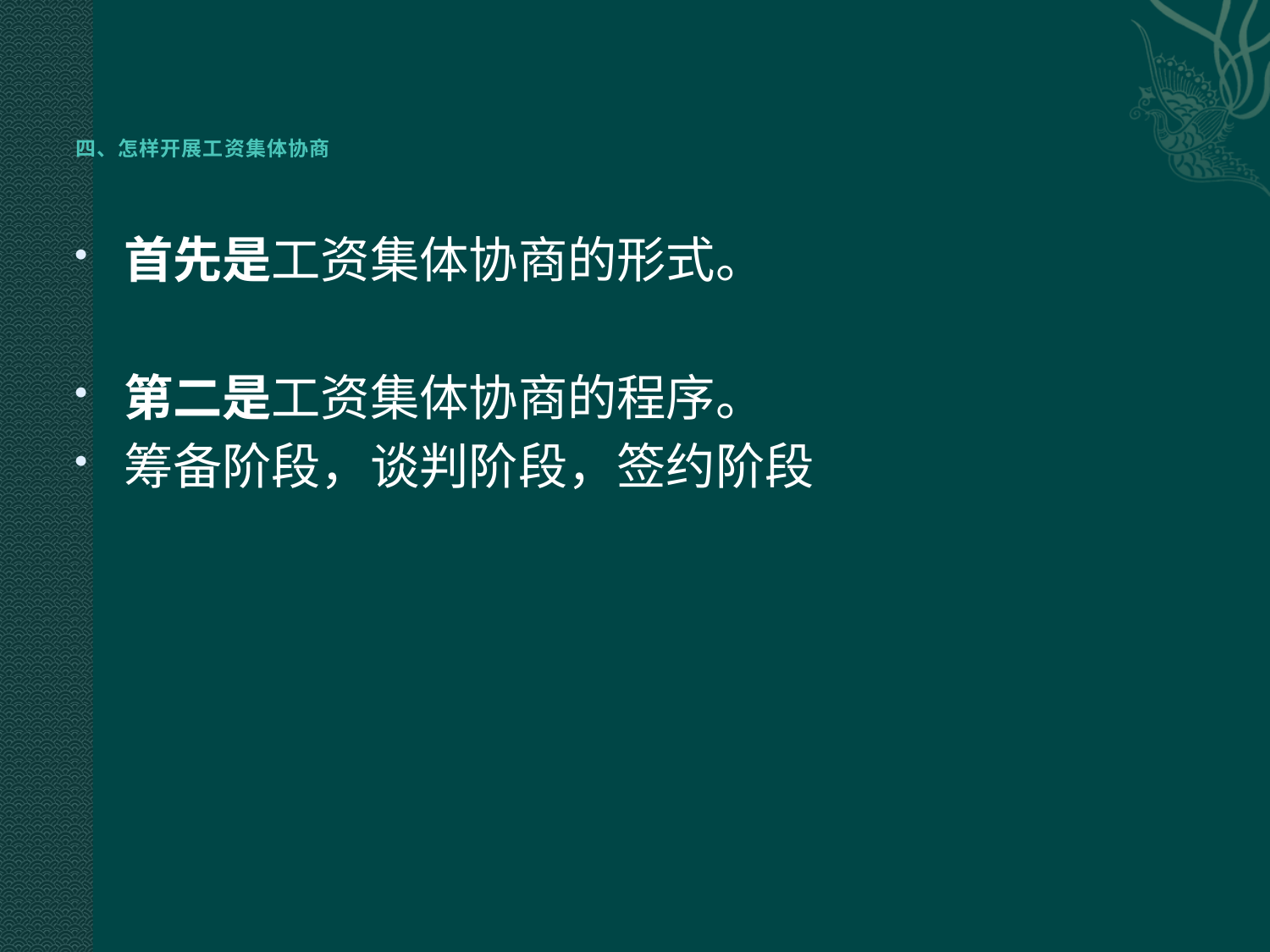

# 四、怎样开展工资集体协商
首先是工资集体协商的形式。

第二是工资集体协商的程序。
筹备阶段，谈判阶段，签约阶段